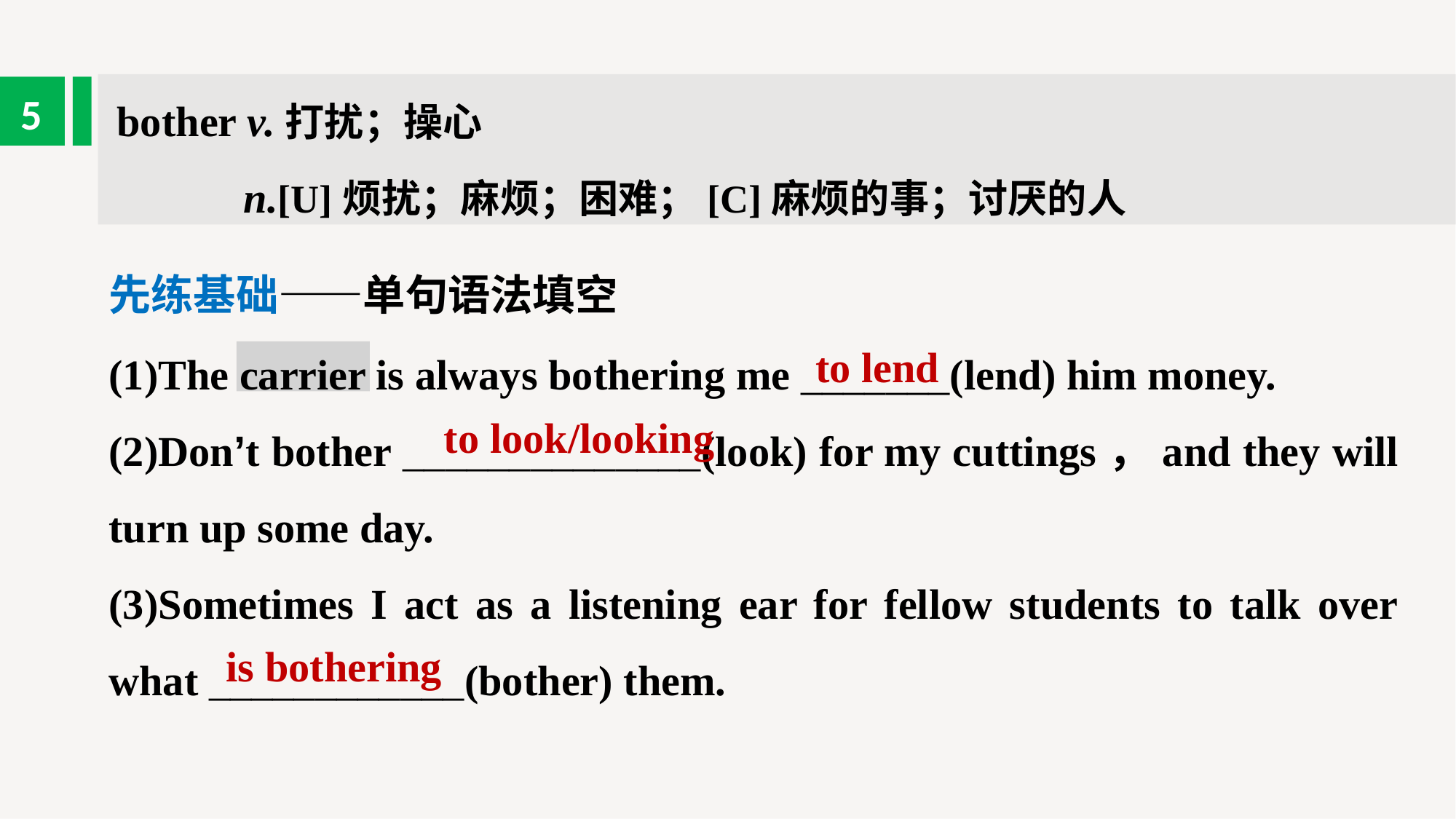

bother v.打扰；操心
            n.[U]烦扰；麻烦；困难；[C]麻烦的事；讨厌的人

5
先练基础——单句语法填空
(1)The carrier is always bothering me _______(lend) him money.
(2)Don’t bother ______________(look) for my cuttings，and they will turn up some day.
(3)Sometimes I act as a listening ear for fellow students to talk over what ____________(bother) them.
to lend

to look/looking
is bothering